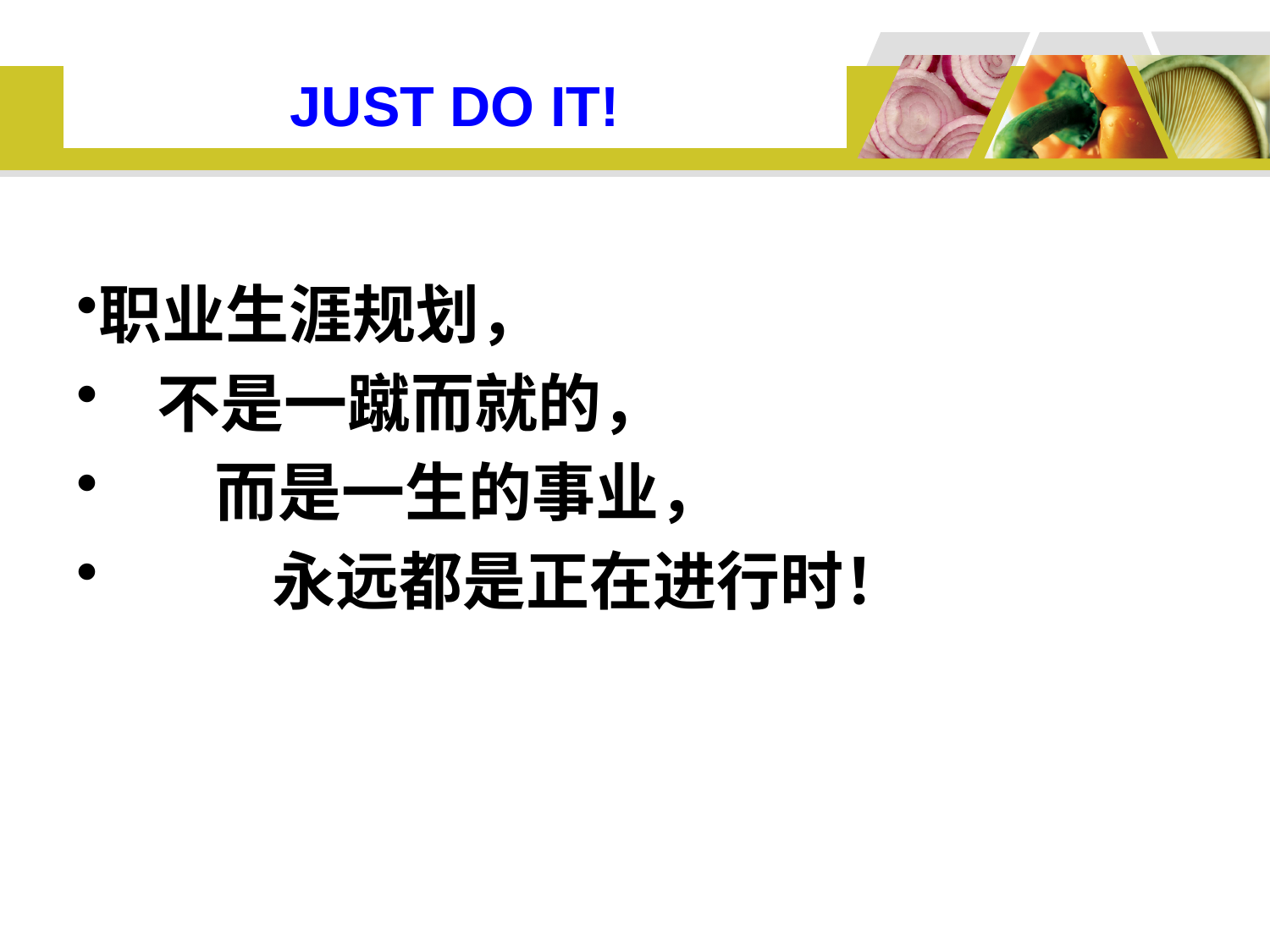

# JUST DO IT!

职业生涯规划，
   不是一蹴而就的，
       而是一生的事业，
           永远都是正在进行时！